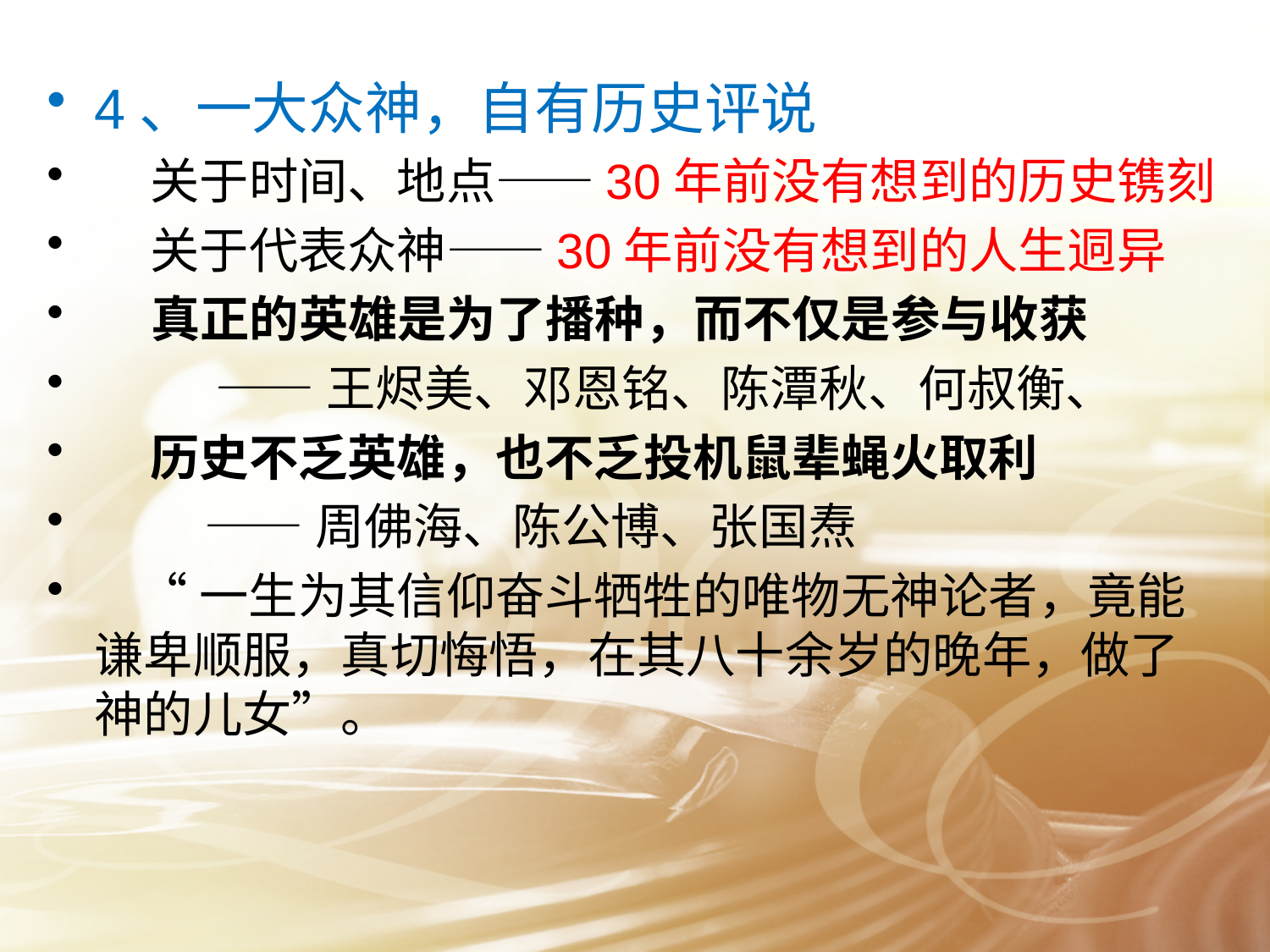

#
4、一大众神，自有历史评说
    关于时间、地点——30年前没有想到的历史镌刻
    关于代表众神——30年前没有想到的人生迵异
    真正的英雄是为了播种，而不仅是参与收获
           ——王烬美、邓恩铭、陈潭秋、何叔衡、
    历史不乏英雄，也不乏投机鼠辈蝇火取利
          ——周佛海、陈公博、张国焘
    “一生为其信仰奋斗牺牲的唯物无神论者，竟能谦卑顺服，真切悔悟，在其八十余岁的晚年，做了神的儿女”。